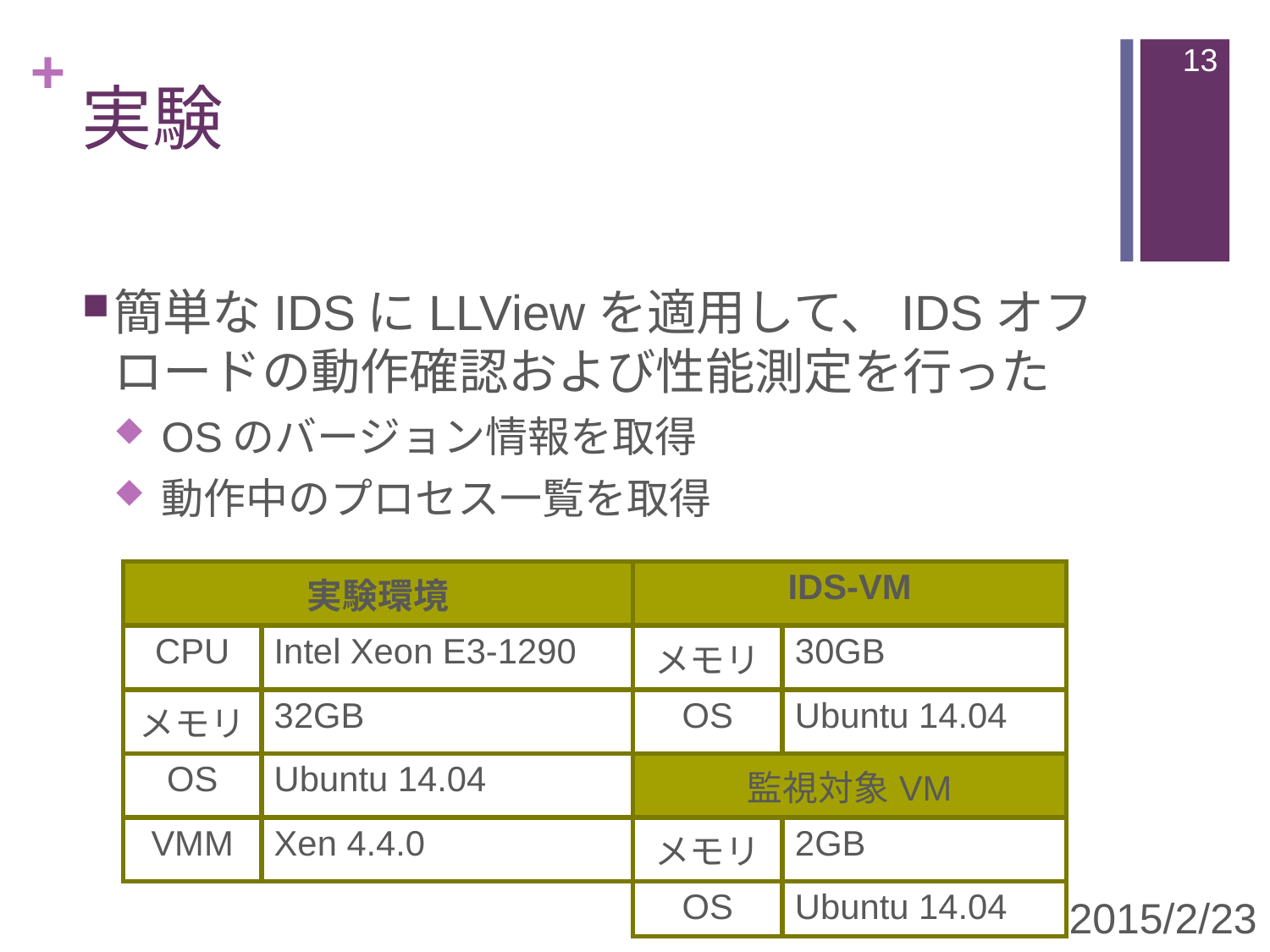

13
# 実験
簡単なIDSにLLViewを適用して、IDSオフロードの動作確認および性能測定を行った
OSのバージョン情報を取得
動作中のプロセス一覧を取得
| 実験環境 |  | IDS-VM |  |
| --- | --- | --- | --- |
| CPU | Intel Xeon E3-1290 | メモリ | 30GB |
| メモリ | 32GB | OS | Ubuntu 14.04 |
| OS | Ubuntu 14.04 | 監視対象VM |  |
| VMM | Xen 4.4.0 | メモリ | 2GB |
|  |  | OS | Ubuntu 14.04 |
2015/2/23